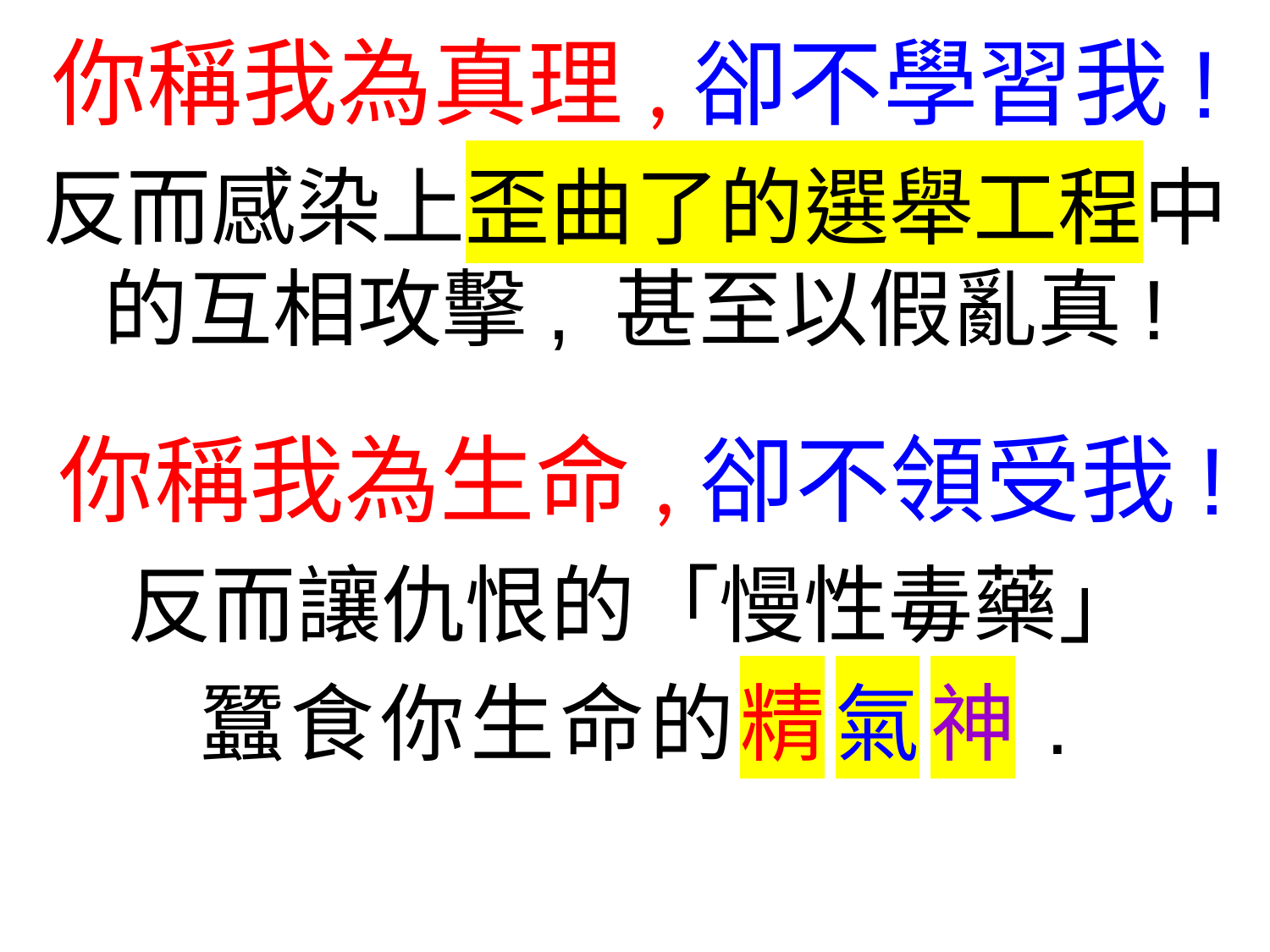

你稱我為真理,卻不學習我!
反而感染上歪曲了的選舉工程中的互相攻擊, 甚至以假亂真!

 你稱我為生命,卻不領受我!
反而讓仇恨的「慢性毒藥」
蠶食你生命的精氣神.